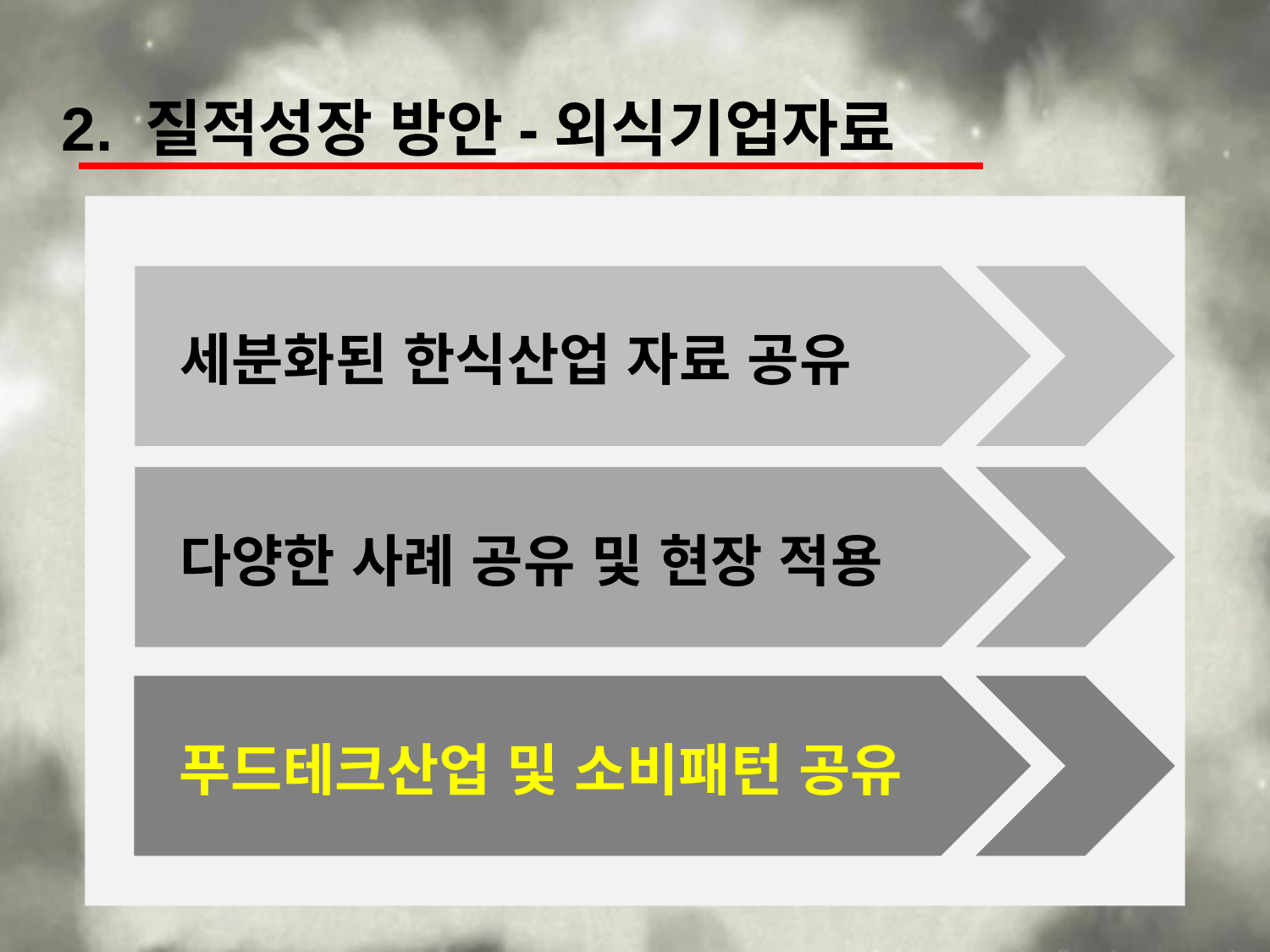

2. 질적성장 방안-외식기업자료

 세분화된 한식산업 자료 공유

 다양한 사례 공유 및 현장 적용

 푸드테크산업 및 소비패턴 공유